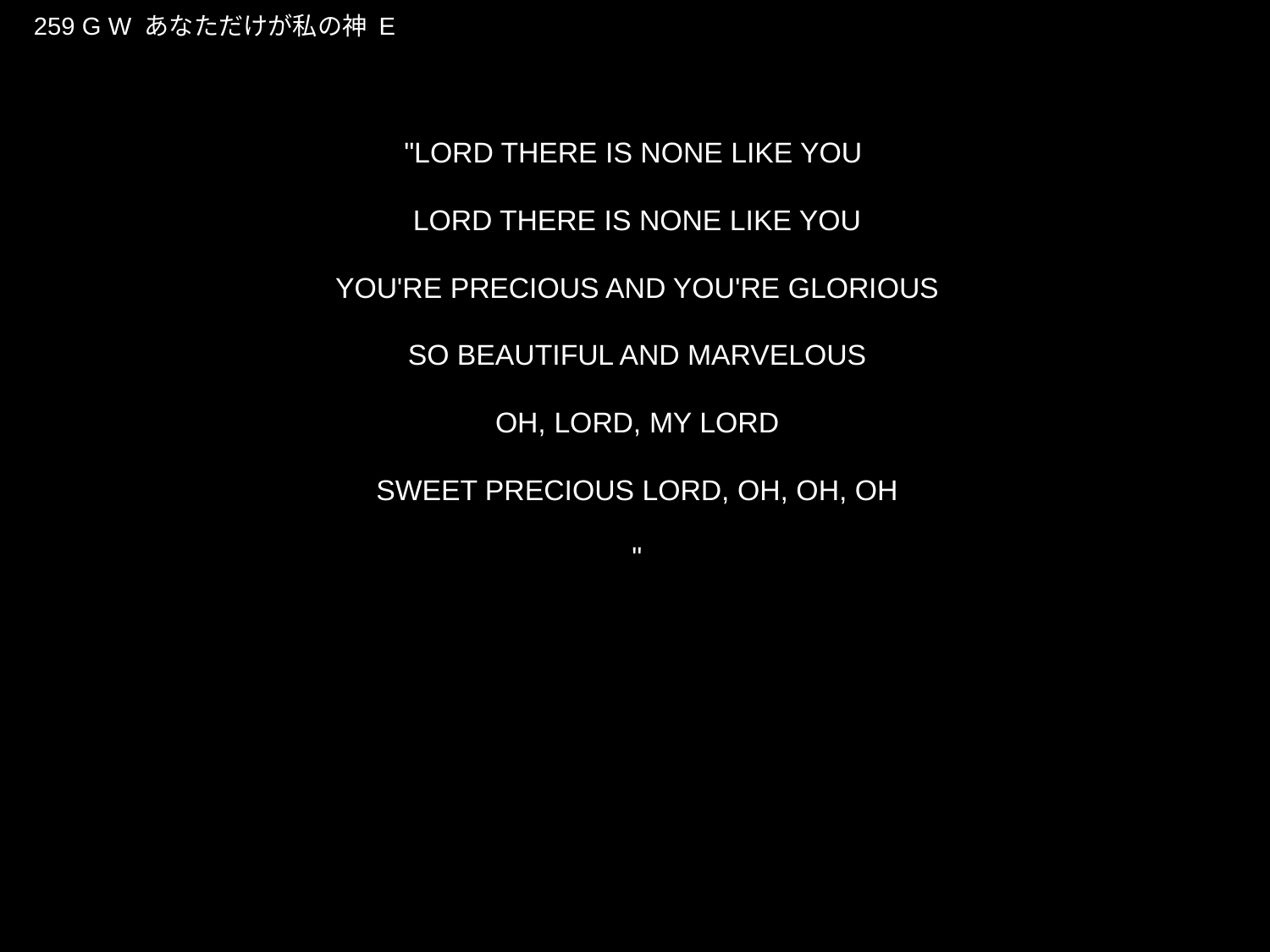

あなただけがわたしのかみ
★W
259 G W あなただけが私の神 E
★５
"LORD THERE IS NONE LIKE YOU
LORD THERE IS NONE LIKE YOU
YOU'RE PRECIOUS AND YOU'RE GLORIOUS
SO BEAUTIFUL AND MARVELOUS
OH, LORD, MY LORD
SWEET PRECIOUS LORD, OH, OH, OH
"